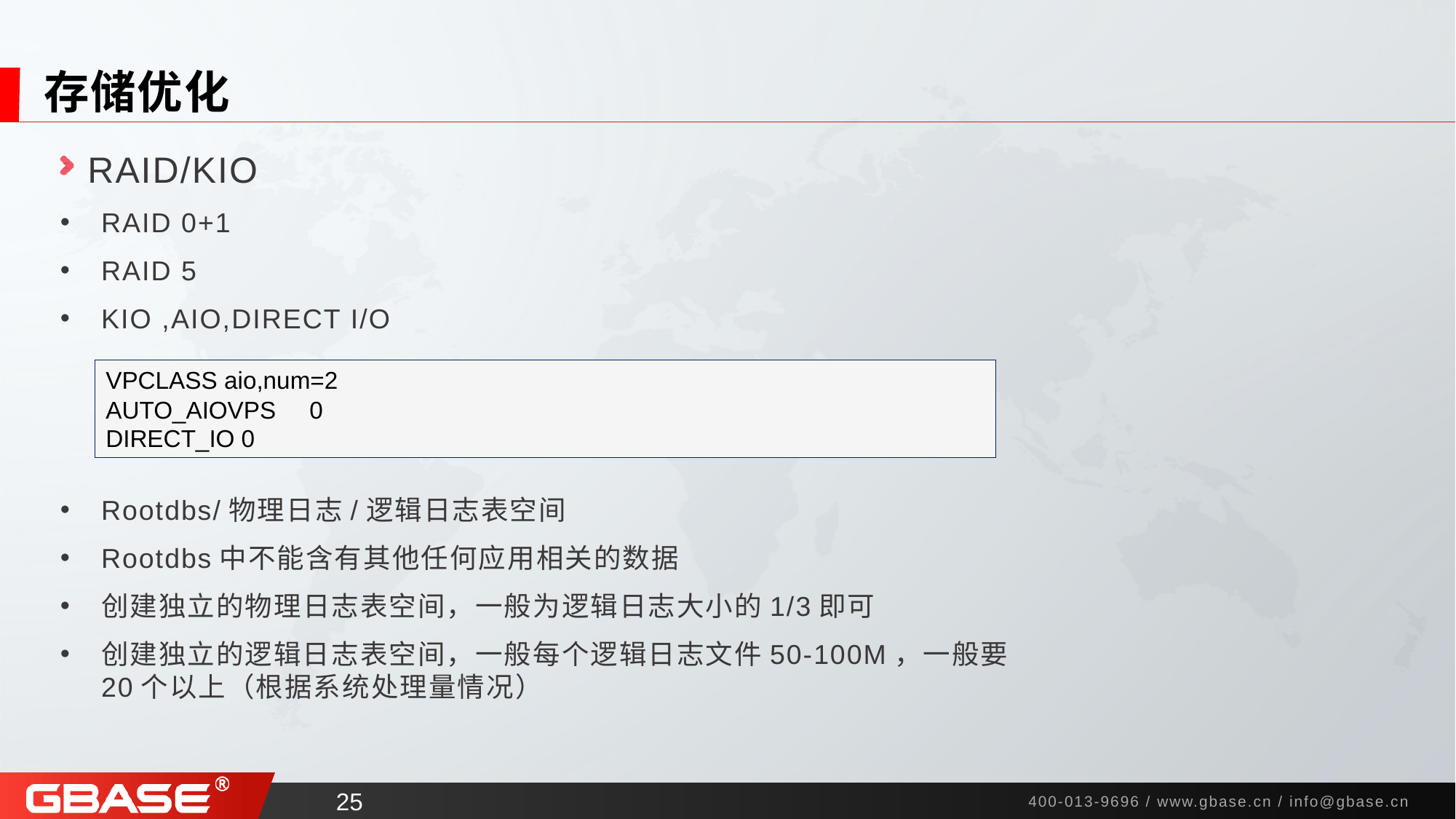

# 存储优化
RAID/KIO
RAID 0+1
RAID 5
KIO ,AIO,DIRECT I/O

Rootdbs/物理日志/逻辑日志表空间
Rootdbs中不能含有其他任何应用相关的数据
创建独立的物理日志表空间，一般为逻辑日志大小的1/3即可
创建独立的逻辑日志表空间，一般每个逻辑日志文件50-100M，一般要20个以上（根据系统处理量情况）

VPCLASS aio,num=2
AUTO_AIOVPS     0
DIRECT_IO 0